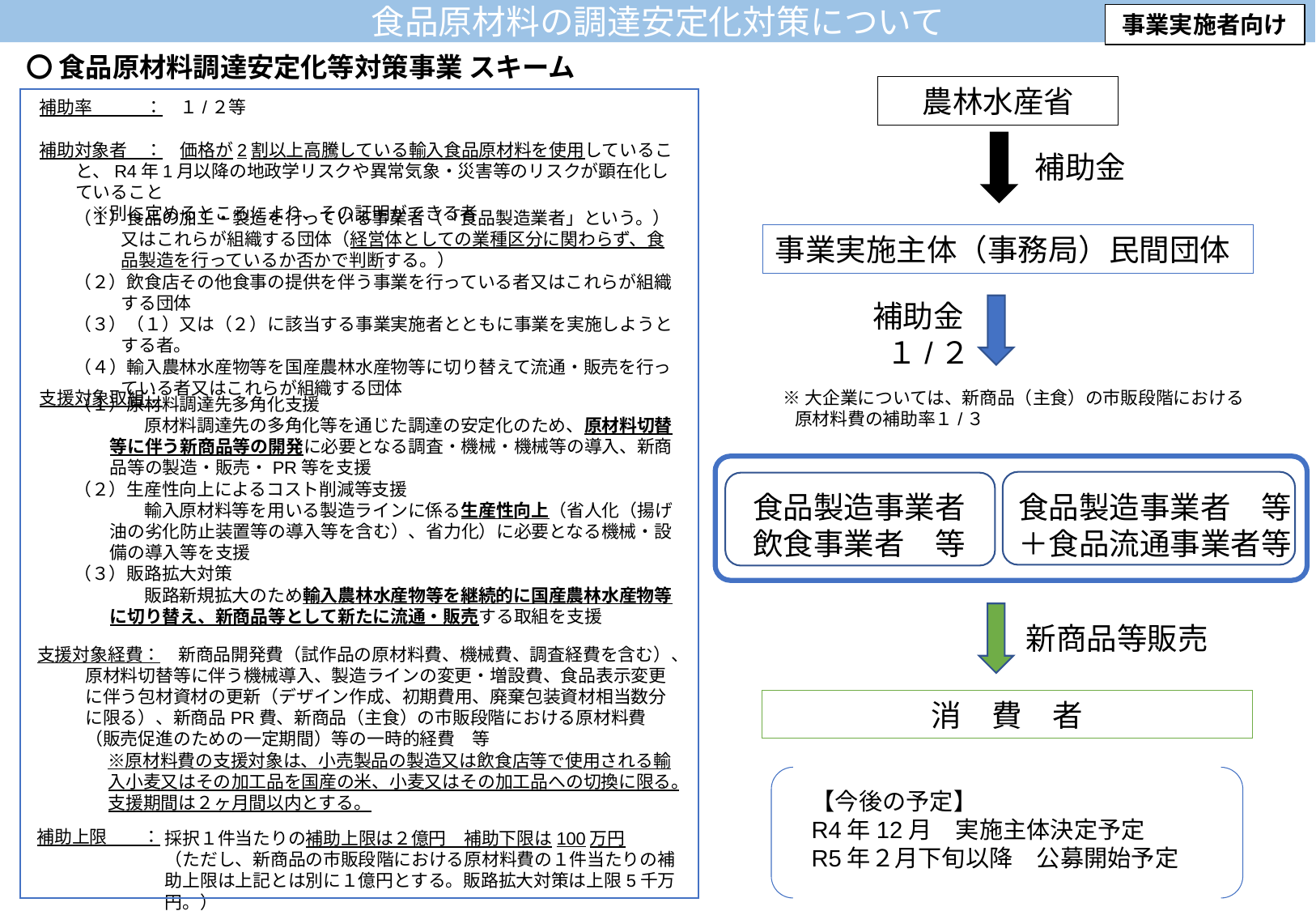

食品原材料の調達安定化対策について
事業実施者向け
〇 食品原材料調達安定化等対策事業 スキーム
農林水産省

補助率　　　：　１/２等

補助対象者　：　価格が2割以上高騰している輸入食品原材料を使用していること、R4年1月以降の地政学リスクや異常気象・災害等のリスクが顕在化していること
　　　※別に定めるところにより、その証明ができる者

支援対象取組：

補助金
（１）食品の加工・製造を行っている事業者（「食品製造業者」という。）又はこれらが組織する団体（経営体としての業種区分に関わらず、食品製造を行っているか否かで判断する。）
（２）飲食店その他食事の提供を伴う事業を行っている者又はこれらが組織する団体
（３）（１）又は（２）に該当する事業実施者とともに事業を実施しようとする者。
（４）輸入農林水産物等を国産農林水産物等に切り替えて流通・販売を行っている者又はこれらが組織する団体
事業実施主体（事務局）民間団体
補助金
 １/２

※大企業については、新商品（主食）の市販段階における原材料費の補助率１/３
（１）原材料調達先多角化支援
　　　　原材料調達先の多角化等を通じた調達の安定化のため、原材料切替等に伴う新商品等の開発に必要となる調査・機械・機械等の導入、新商品等の製造・販売・PR等を支援
（２）生産性向上によるコスト削減等支援
　　　　輸入原材料等を用いる製造ラインに係る生産性向上（省人化（揚げ油の劣化防止装置等の導入等を含む）、省力化）に必要となる機械・設備の導入等を支援
（３）販路拡大対策
　　　　販路新規拡大のため輸入農林水産物等を継続的に国産農林水産物等に切り替え、新商品等として新たに流通・販売する取組を支援

食品製造事業者
飲食事業者　等
食品製造事業者　等
＋食品流通事業者等

新商品等販売
支援対象経費：　新商品開発費（試作品の原材料費、機械費、調査経費を含む）、原材料切替等に伴う機械導入、製造ラインの変更・増設費、食品表示変更に伴う包材資材の更新（デザイン作成、初期費用、廃棄包装資材相当数分に限る）、新商品PR費、新商品（主食）の市販段階における原材料費（販売促進のための一定期間）等の一時的経費　等
　　　　※原材料費の支援対象は、小売製品の製造又は飲食店等で使用される輸入小麦又はその加工品を国産の米、小麦又はその加工品への切換に限る。支援期間は２ヶ月間以内とする。
消　費　者

【今後の予定】
R4年12月　実施主体決定予定
R5年２月下旬以降　公募開始予定
補助上限　　：
採択１件当たりの補助上限は２億円　補助下限は100万円
（ただし、新商品の市販段階における原材料費の１件当たりの補助上限は上記とは別に１億円とする。販路拡大対策は上限5千万円。）